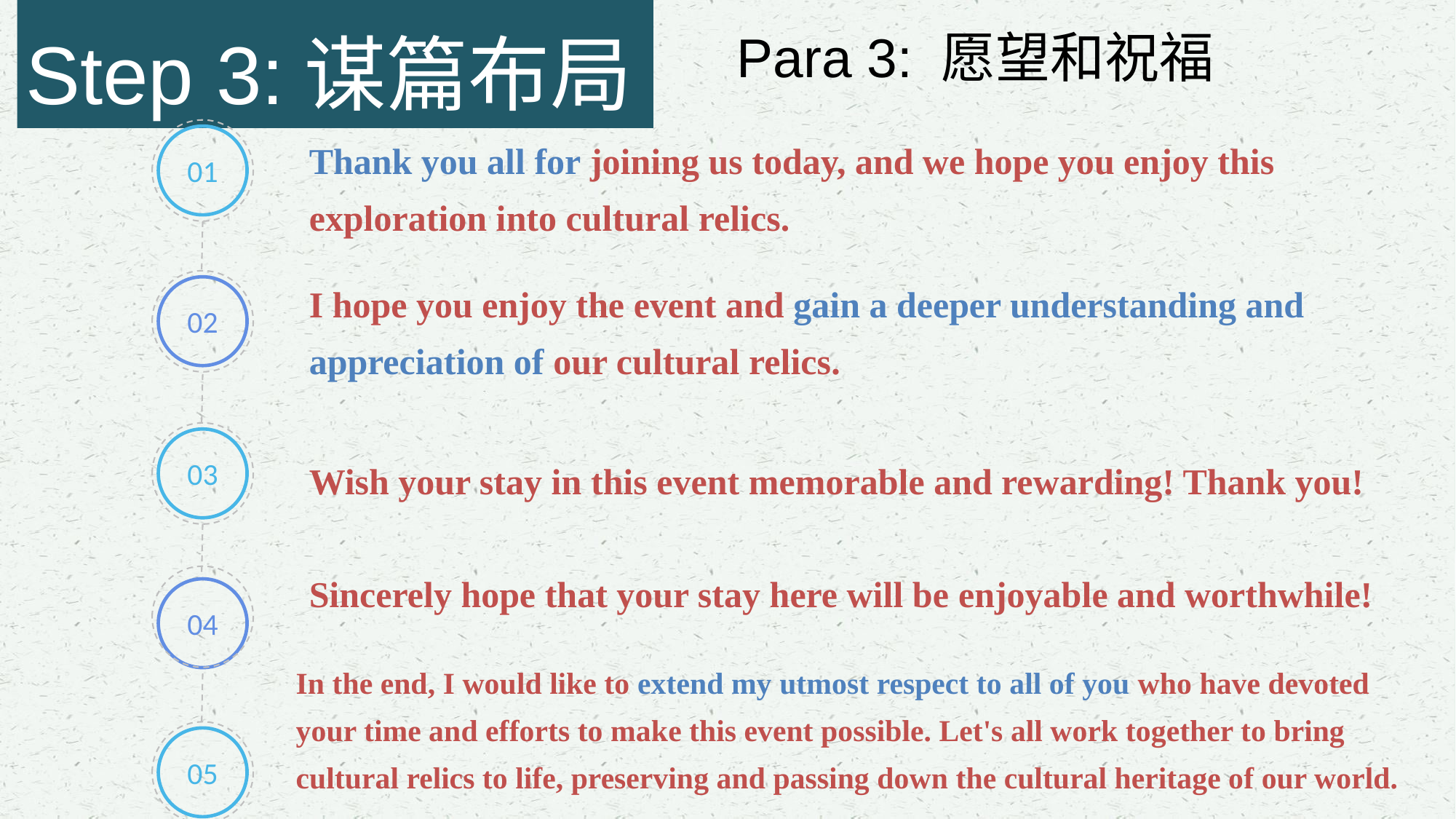

Step 3:谋篇布局
Para 3: 愿望和祝福

01
Thank you all for joining us today, and we hope you enjoy this exploration into cultural relics.
I hope you enjoy the event and gain a deeper understanding and appreciation of our cultural relics.

02

03
Wish your stay in this event memorable and rewarding! Thank you!
Sincerely hope that your stay here will be enjoyable and worthwhile!

04
In the end, I would like to extend my utmost respect to all of you who have devoted your time and efforts to make this event possible. Let's all work together to bring cultural relics to life, preserving and passing down the cultural heritage of our world.

05